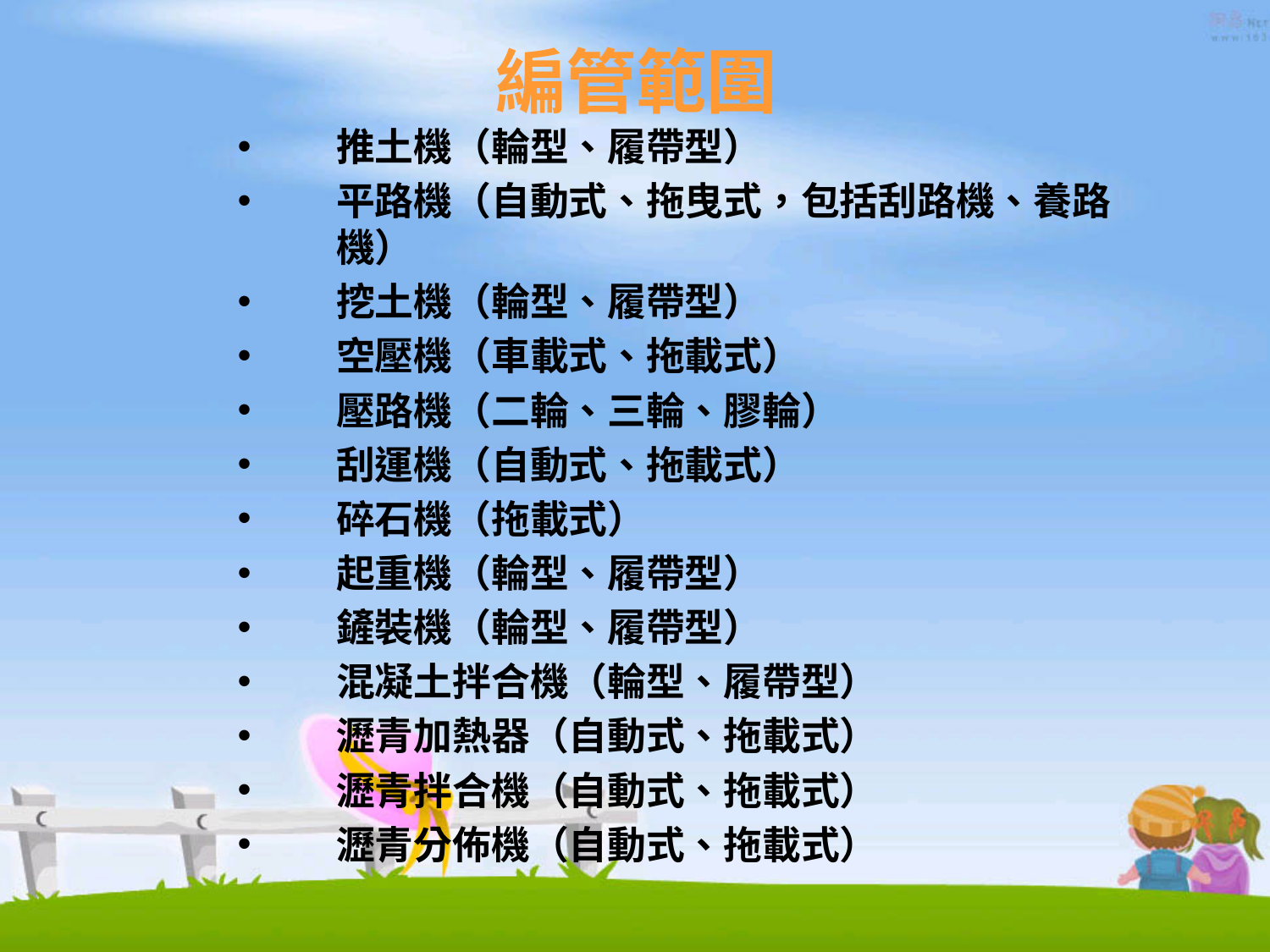

# 編管範圍
推土機（輪型、履帶型）
平路機（自動式、拖曳式，包括刮路機、養路機）
挖土機（輪型、履帶型）
空壓機（車載式、拖載式）
壓路機（二輪、三輪、膠輪）
刮運機（自動式、拖載式）
碎石機（拖載式）
起重機（輪型、履帶型）
鏟裝機（輪型、履帶型）
混凝土拌合機（輪型、履帶型）
瀝青加熱器（自動式、拖載式）
瀝青拌合機（自動式、拖載式）
瀝青分佈機（自動式、拖載式）